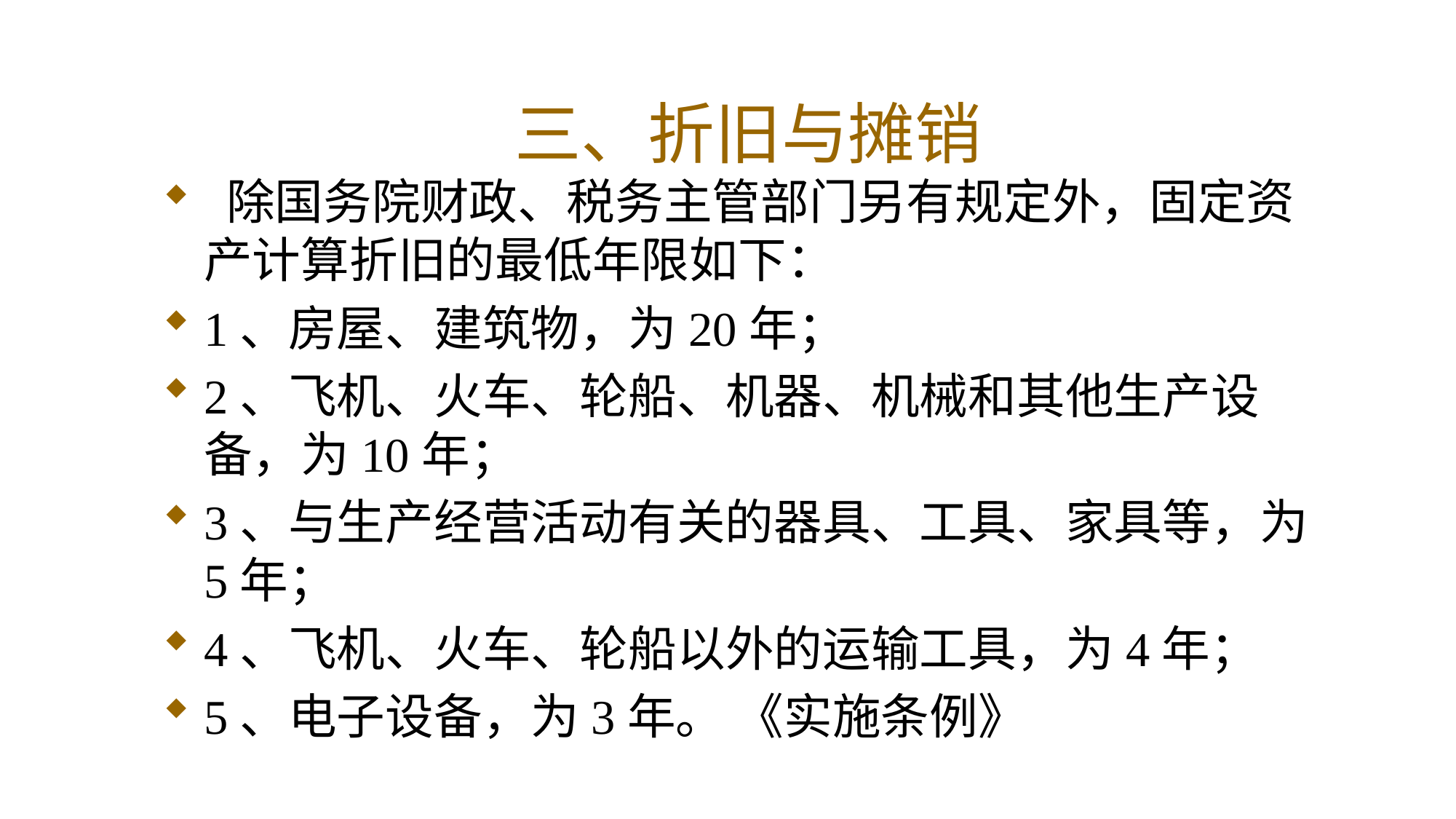

# 三、折旧与摊销
 除国务院财政、税务主管部门另有规定外，固定资产计算折旧的最低年限如下：
1、房屋、建筑物，为20年；
2、飞机、火车、轮船、机器、机械和其他生产设备，为10年；
3、与生产经营活动有关的器具、工具、家具等，为5年；
4、飞机、火车、轮船以外的运输工具，为4年；
5、电子设备，为3年。 《实施条例》